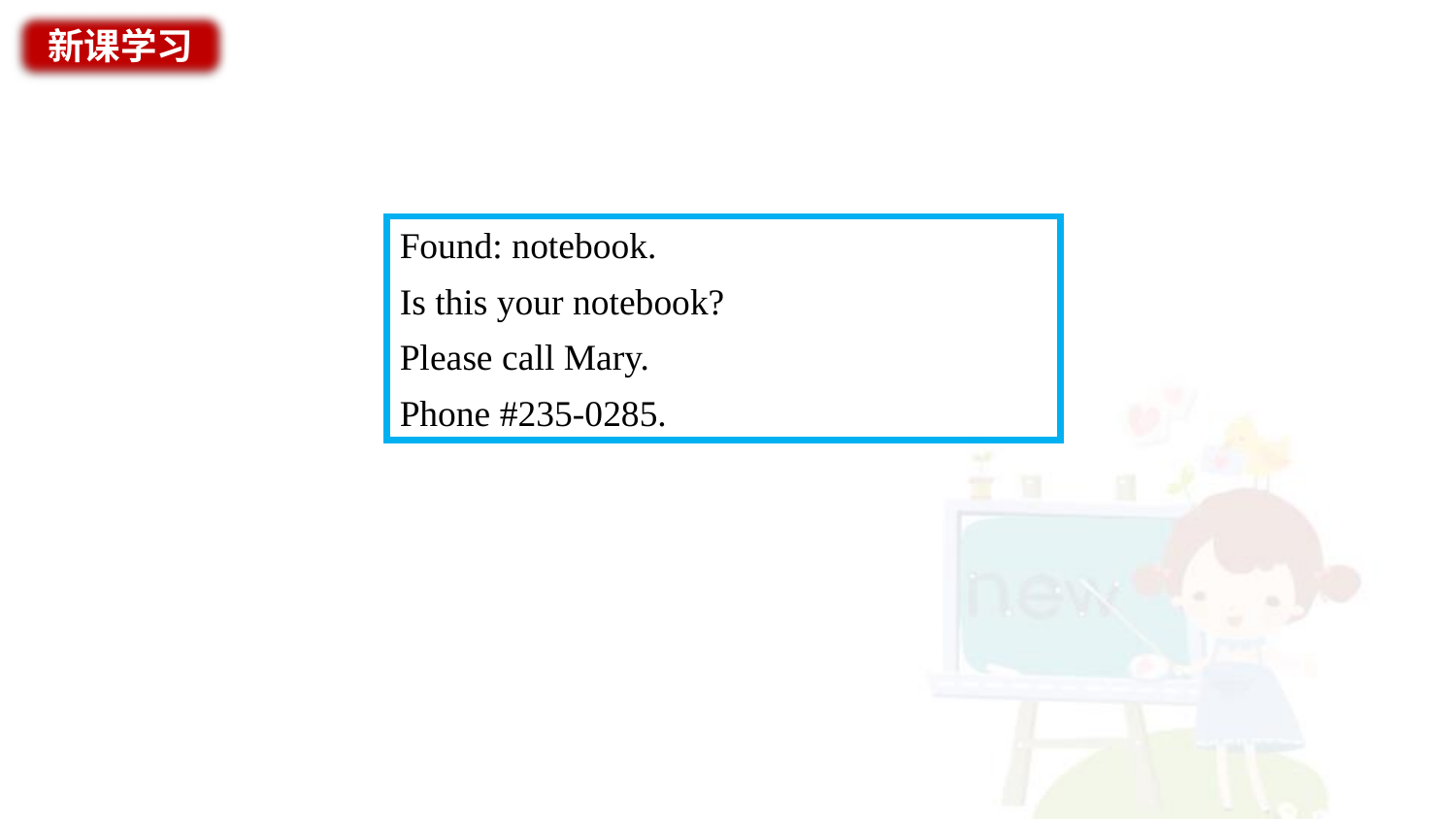

新课学习
Found: notebook.
Is this your notebook?
Please call Mary.
Phone #235-0285.